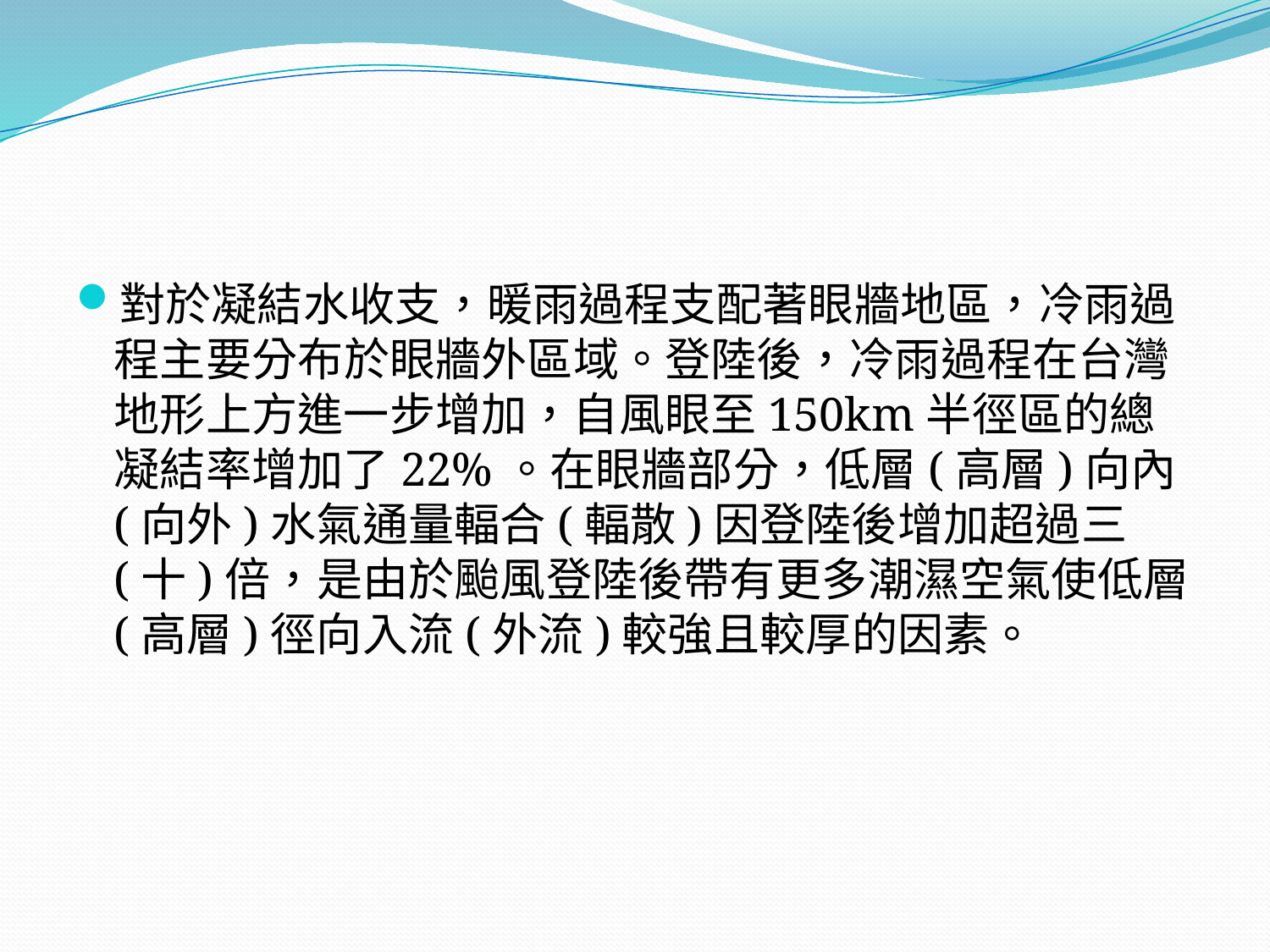

#
對於凝結水收支，暖雨過程支配著眼牆地區，冷雨過程主要分布於眼牆外區域。登陸後，冷雨過程在台灣地形上方進一步增加，自風眼至150km半徑區的總凝結率增加了22%。在眼牆部分，低層(高層)向內(向外)水氣通量輻合(輻散)因登陸後增加超過三(十)倍，是由於颱風登陸後帶有更多潮濕空氣使低層(高層)徑向入流(外流)較強且較厚的因素。